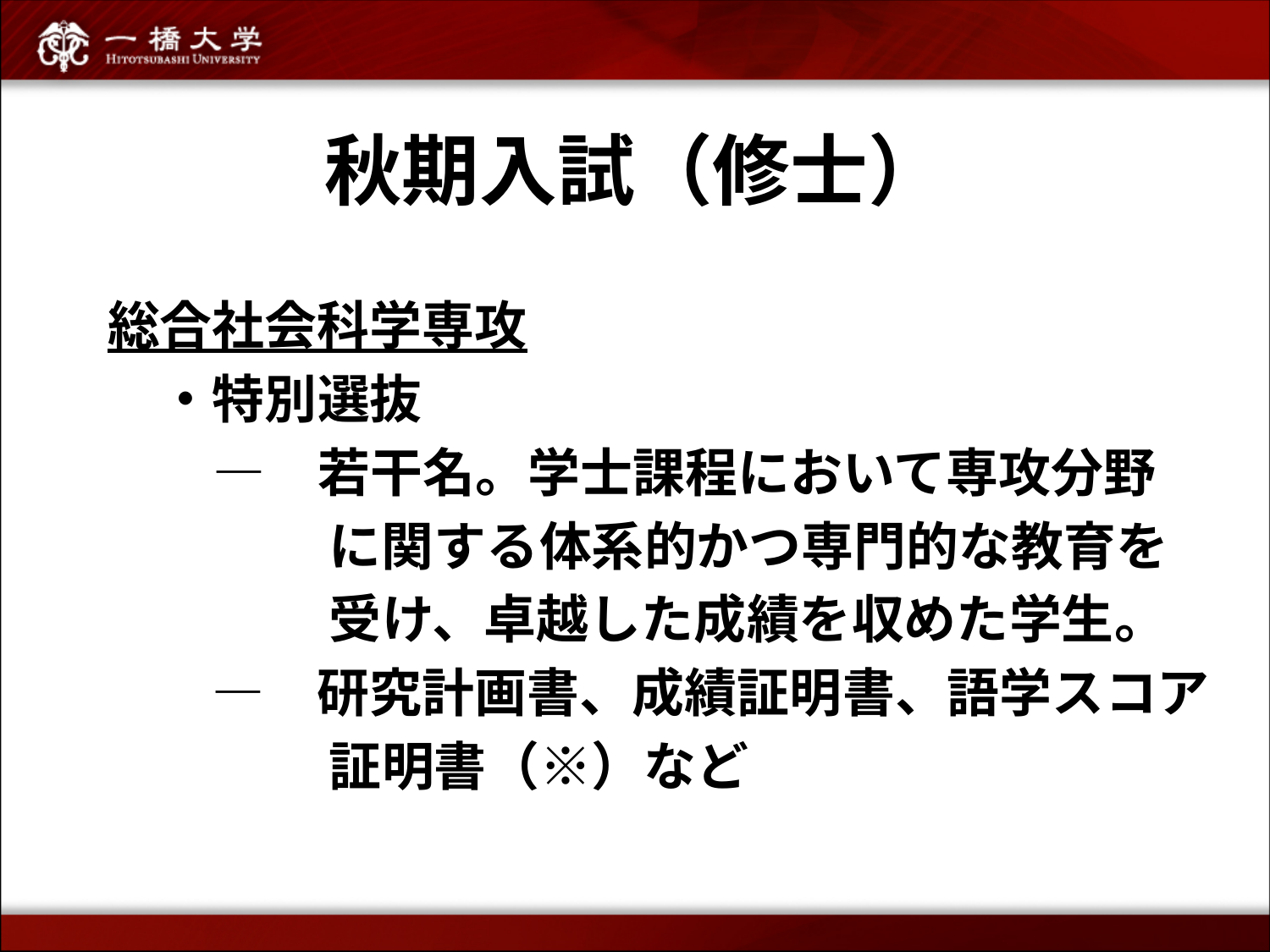

# 秋期入試（修士）
総合社会科学専攻
　・特別選抜
　　―　若干名。学士課程において専攻分野
　　　　 に関する体系的かつ専門的な教育を
　　　　 受け、卓越した成績を収めた学生。
　　―　研究計画書、成績証明書、語学スコア
　　　　 証明書（※）など